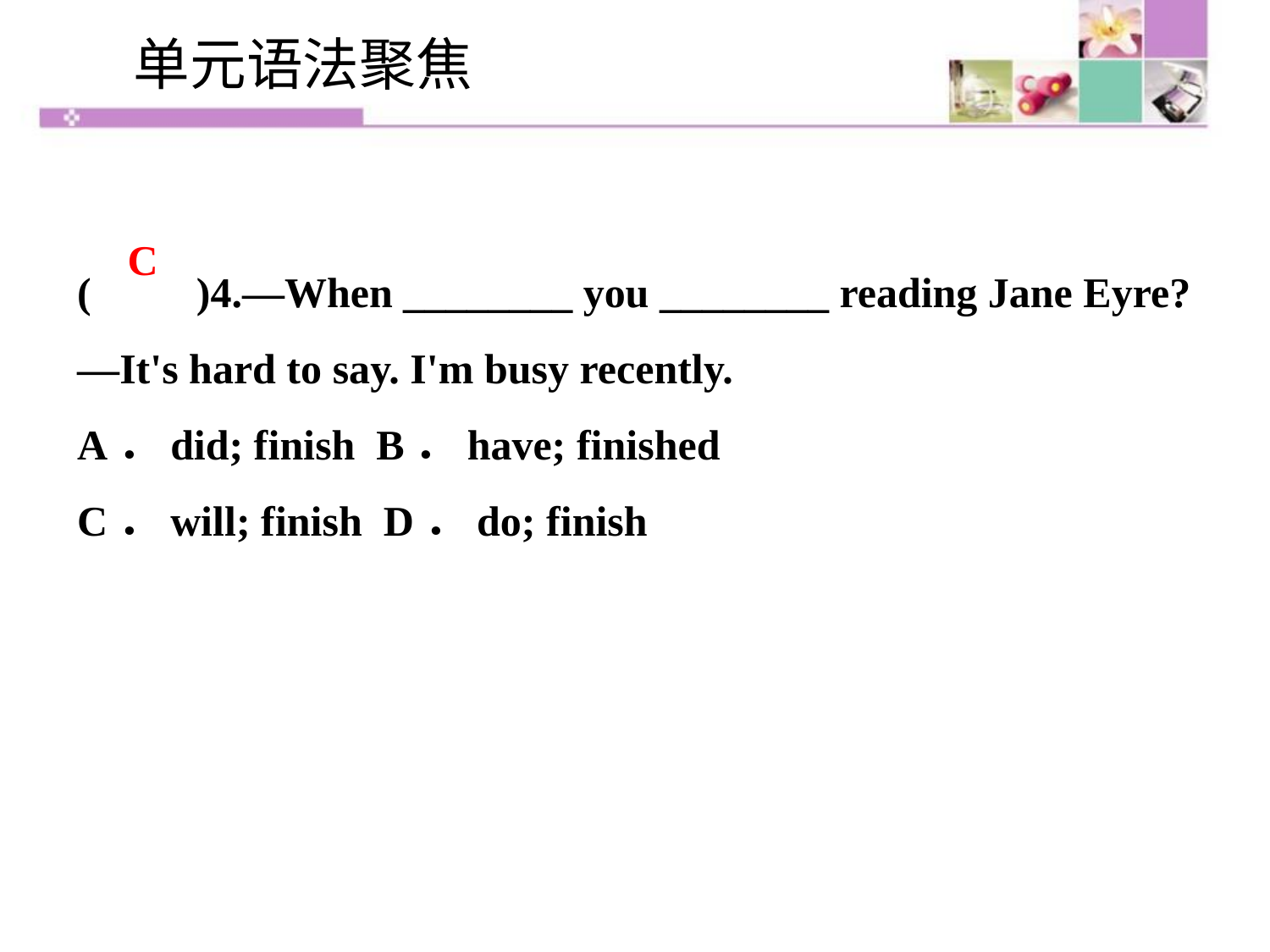

单元语法聚焦
C
(　　)4.—When ________ you ________ reading Jane Eyre?
—It's hard to say. I'm busy recently.
A．did; finish  B．have; finished
C．will; finish  D．do; finish